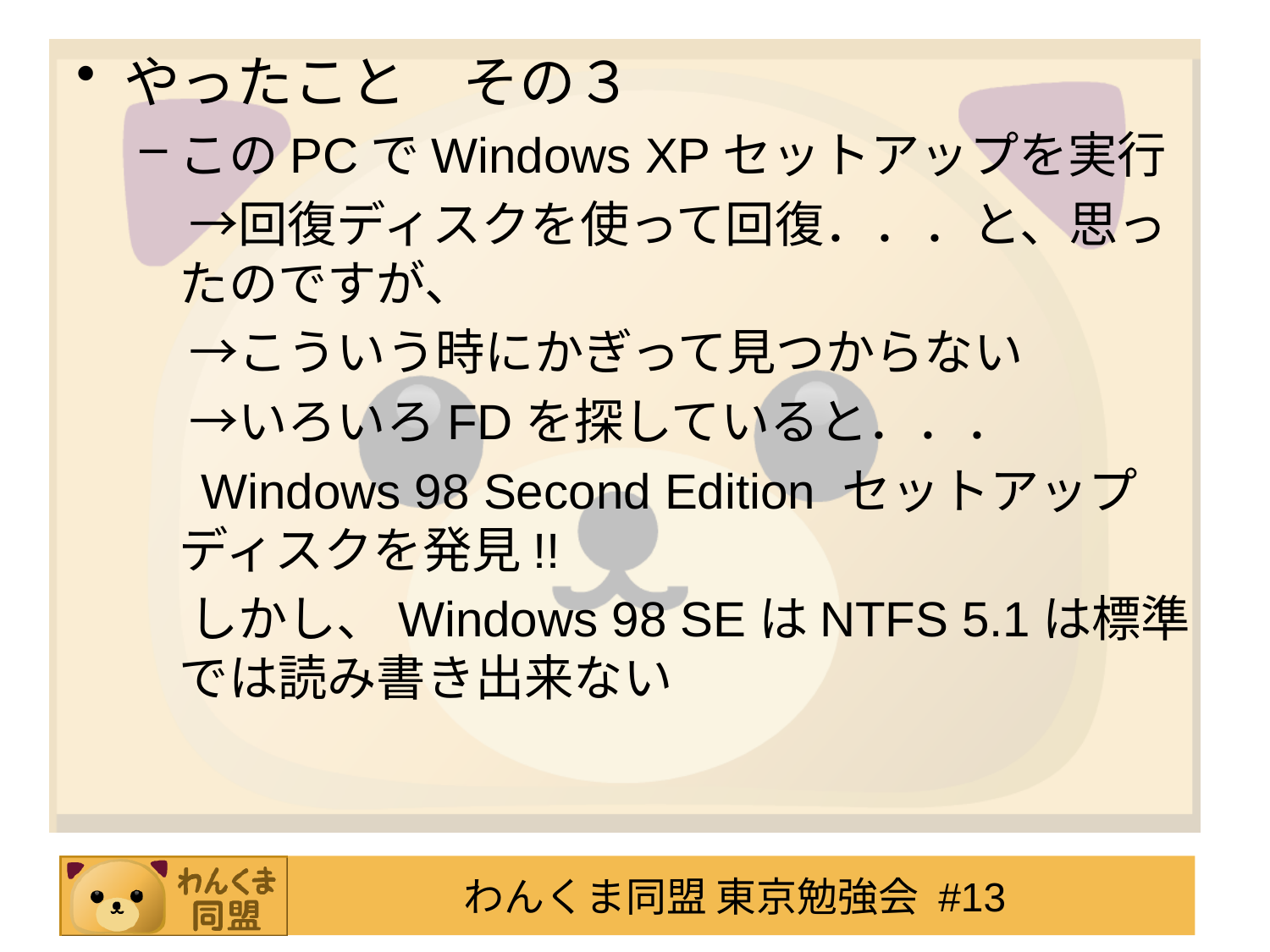

やったこと　その３
このPCでWindows XPセットアップを実行
　→回復ディスクを使って回復．．．と、思ったのですが、
　→こういう時にかぎって見つからない
　→いろいろFDを探していると．．．
　Windows 98 Second Edition セットアップディスクを発見!!
　しかし、Windows 98 SEはNTFS 5.1は標準では読み書き出来ない